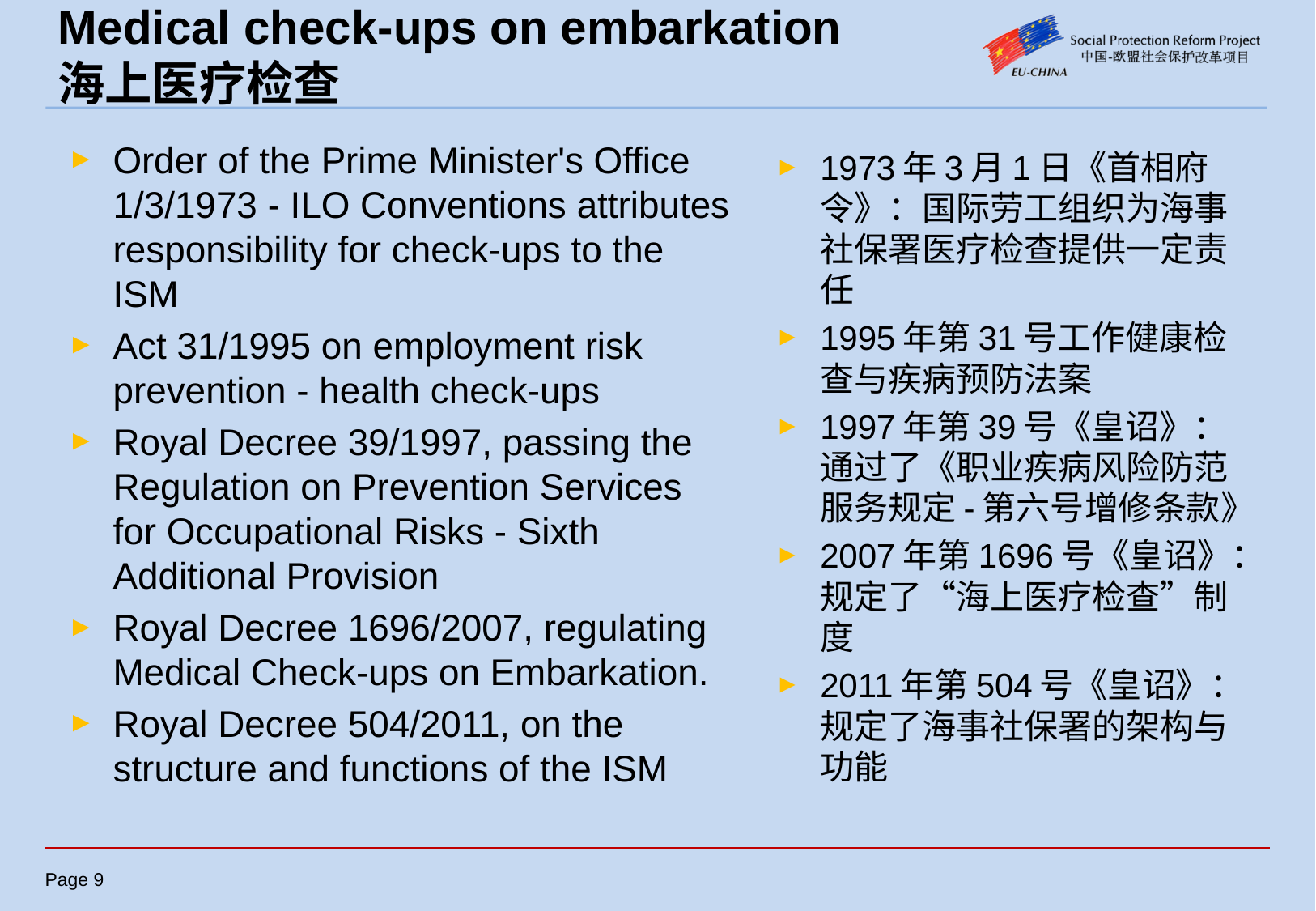

# Medical check-ups on embarkation 海上医疗检查
Order of the Prime Minister's Office 1/3/1973 - ILO Conventions attributes responsibility for check-ups to the ISM
Act 31/1995 on employment risk prevention - health check-ups
Royal Decree 39/1997, passing the Regulation on Prevention Services for Occupational Risks - Sixth Additional Provision
Royal Decree 1696/2007, regulating Medical Check-ups on Embarkation.
Royal Decree 504/2011, on the structure and functions of the ISM

1973年3月1日《首相府令》：国际劳工组织为海事社保署医疗检查提供一定责任
1995年第31号工作健康检查与疾病预防法案
1997年第39号《皇诏》：通过了《职业疾病风险防范服务规定-第六号增修条款》
2007年第1696号《皇诏》：规定了“海上医疗检查”制度
2011年第504号《皇诏》：规定了海事社保署的架构与功能